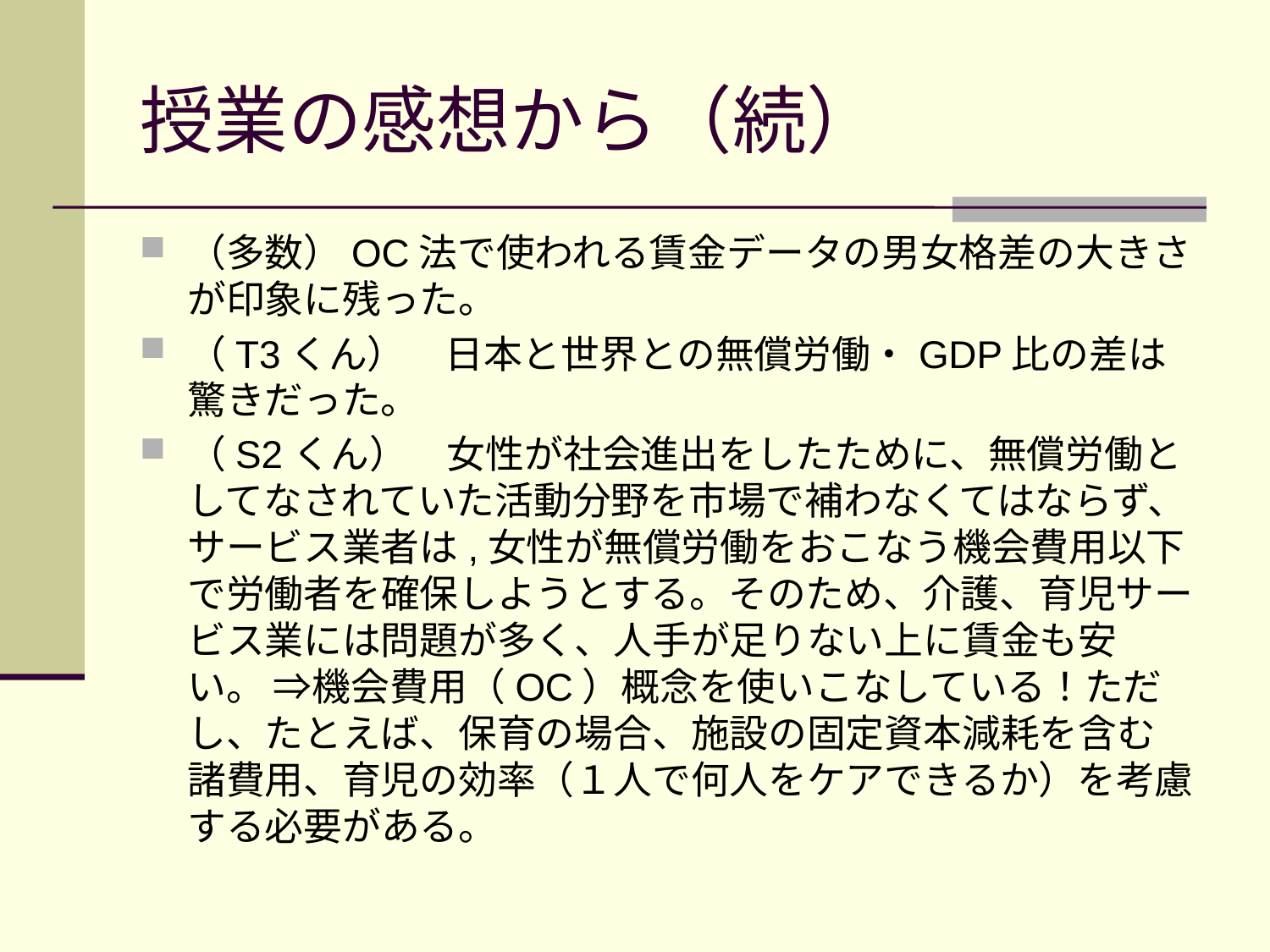

# 授業の感想から（続）
（多数）OC法で使われる賃金データの男女格差の大きさが印象に残った。
（T3くん）　日本と世界との無償労働・GDP比の差は驚きだった。
（S2くん）　女性が社会進出をしたために、無償労働としてなされていた活動分野を市場で補わなくてはならず、サービス業者は,女性が無償労働をおこなう機会費用以下で労働者を確保しようとする。そのため、介護、育児サービス業には問題が多く、人手が足りない上に賃金も安い。 ⇒機会費用（OC）概念を使いこなしている！ただし、たとえば、保育の場合、施設の固定資本減耗を含む諸費用、育児の効率（１人で何人をケアできるか）を考慮する必要がある。